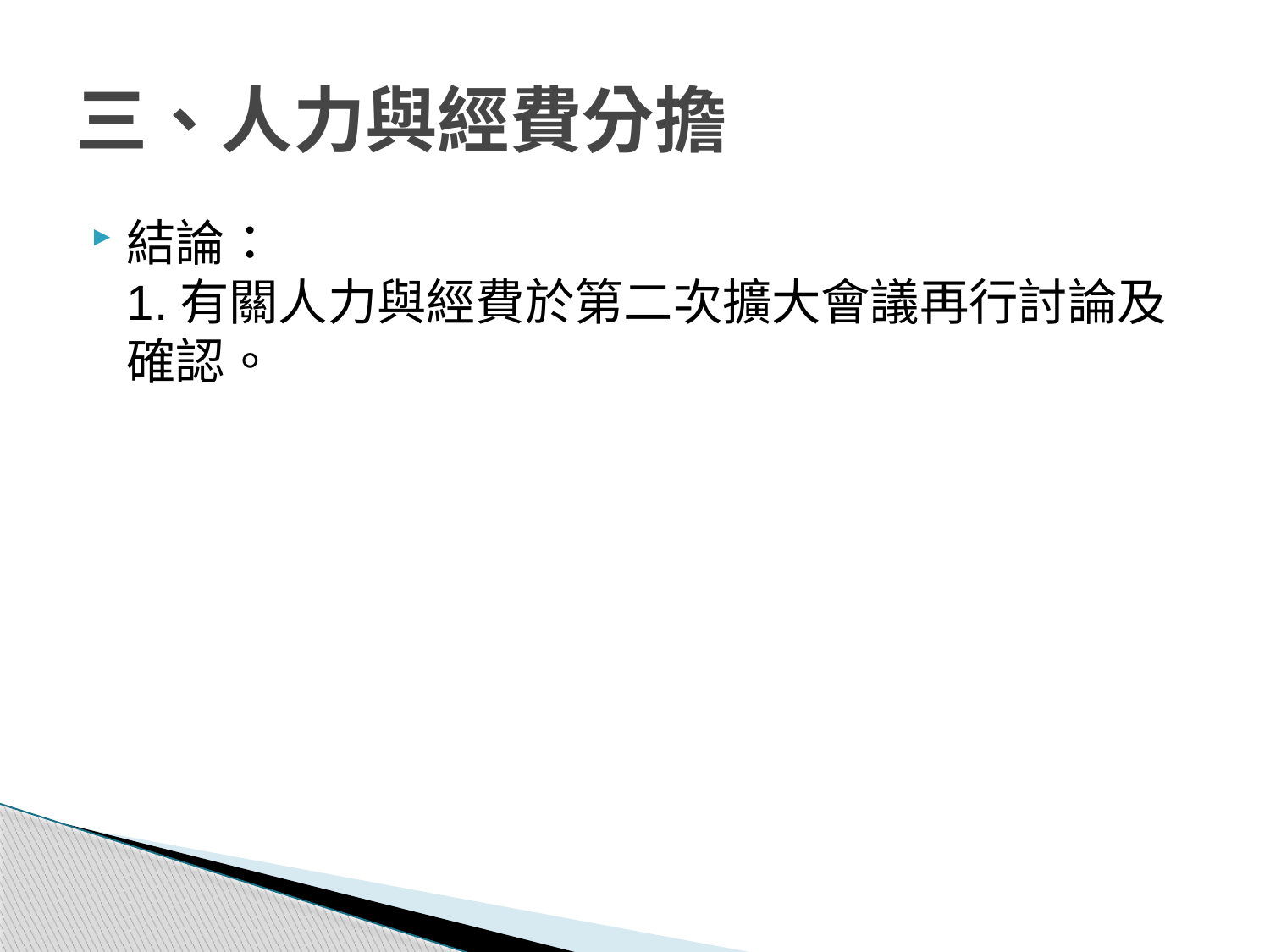

# 三、人力與經費分擔
結論：
1.有關人力與經費於第二次擴大會議再行討論及確認。